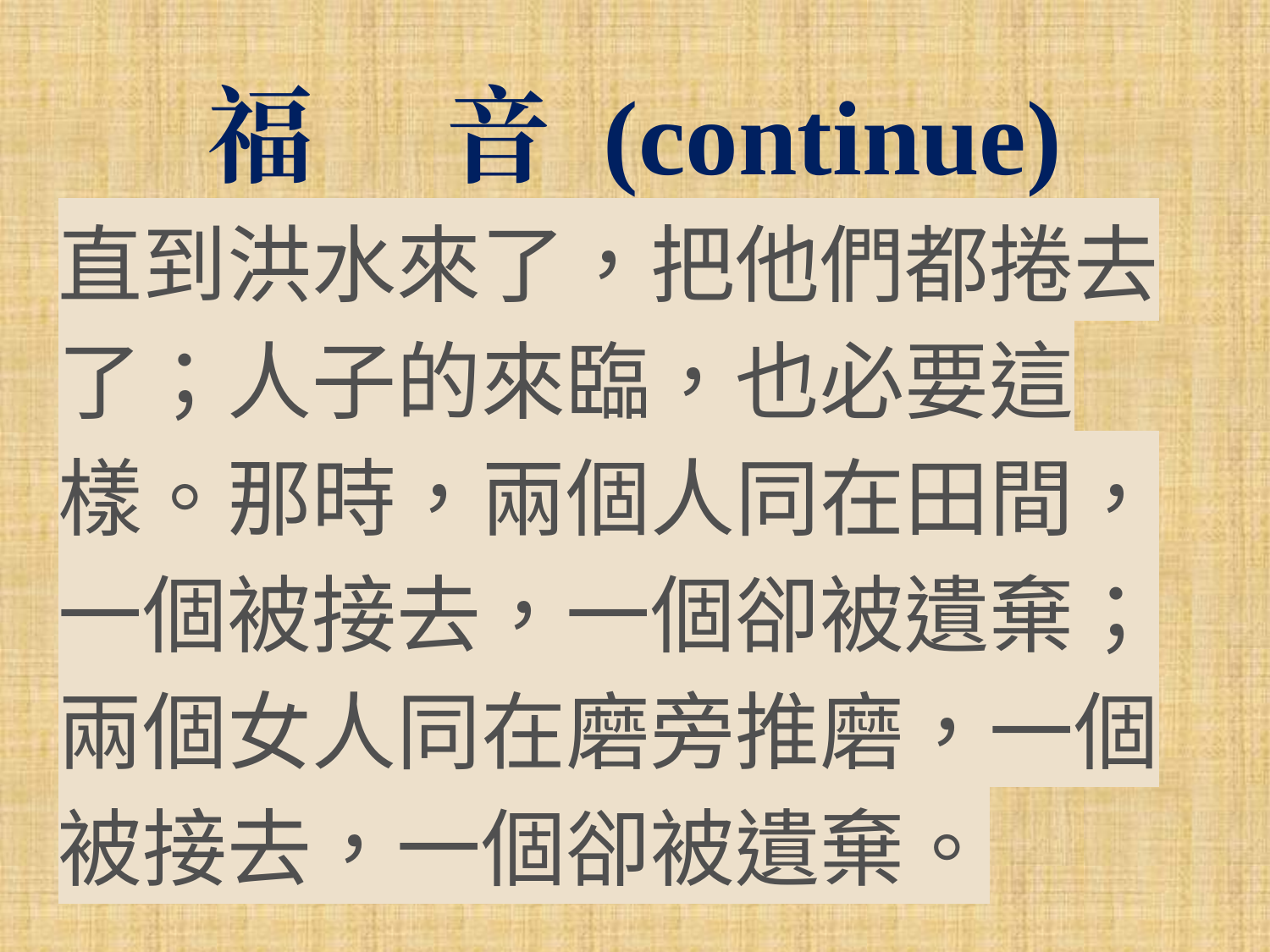

福     音 (continue)
直到洪水來了，把他們都捲去了；人子的來臨，也必要這樣。那時，兩個人同在田間，一個被接去，一個卻被遺棄；兩個女人同在磨旁推磨，一個被接去，一個卻被遺棄。